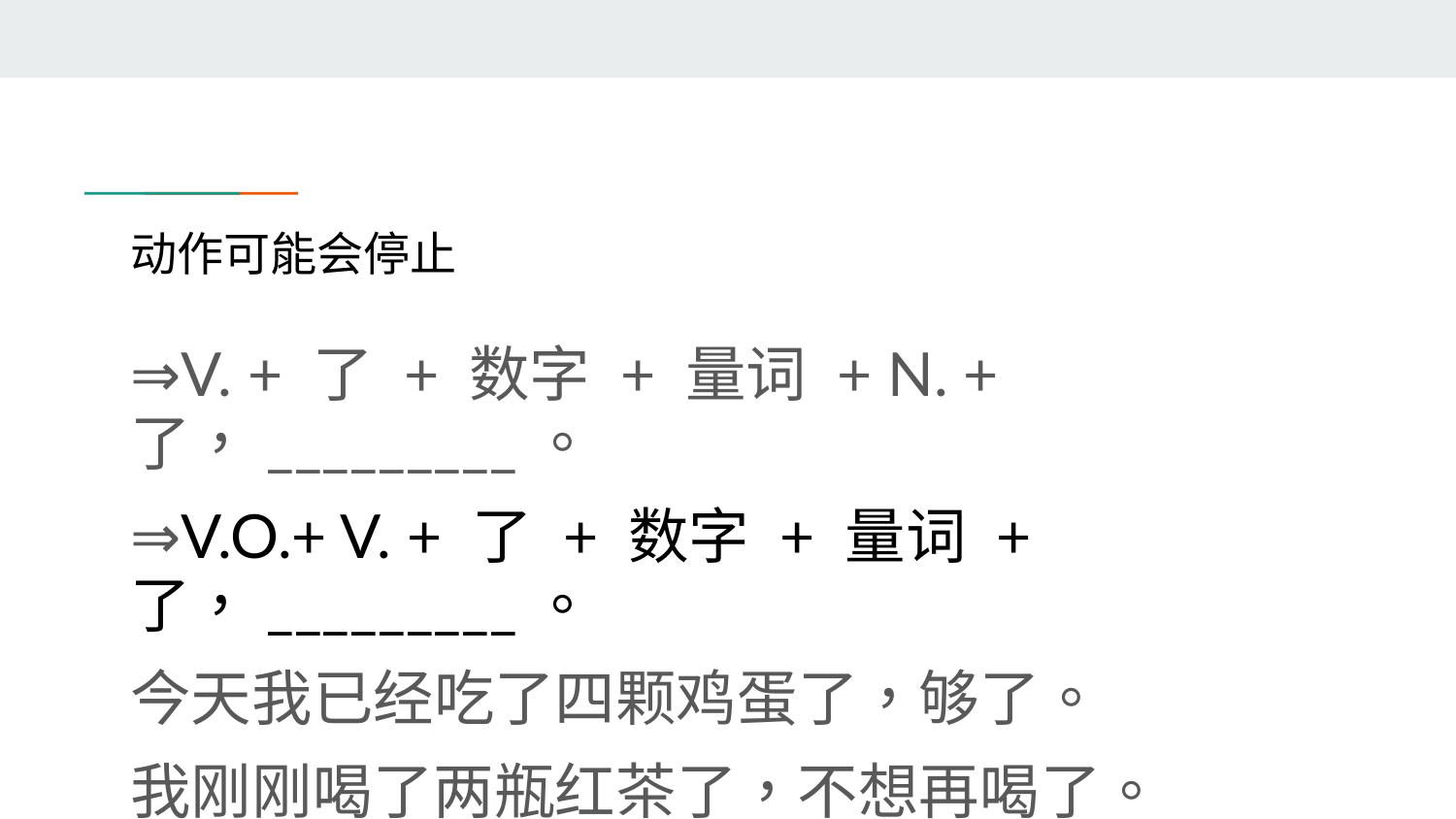

# 动作可能会停止
⇒V. + 了 + 数字 + 量词 + N. + 了，_________。
⇒V.O.+ V. + 了 + 数字 + 量词 + 了，_________。
今天我已经吃了四颗鸡蛋了，够了。
我刚刚喝了两瓶红茶了，不想再喝了。